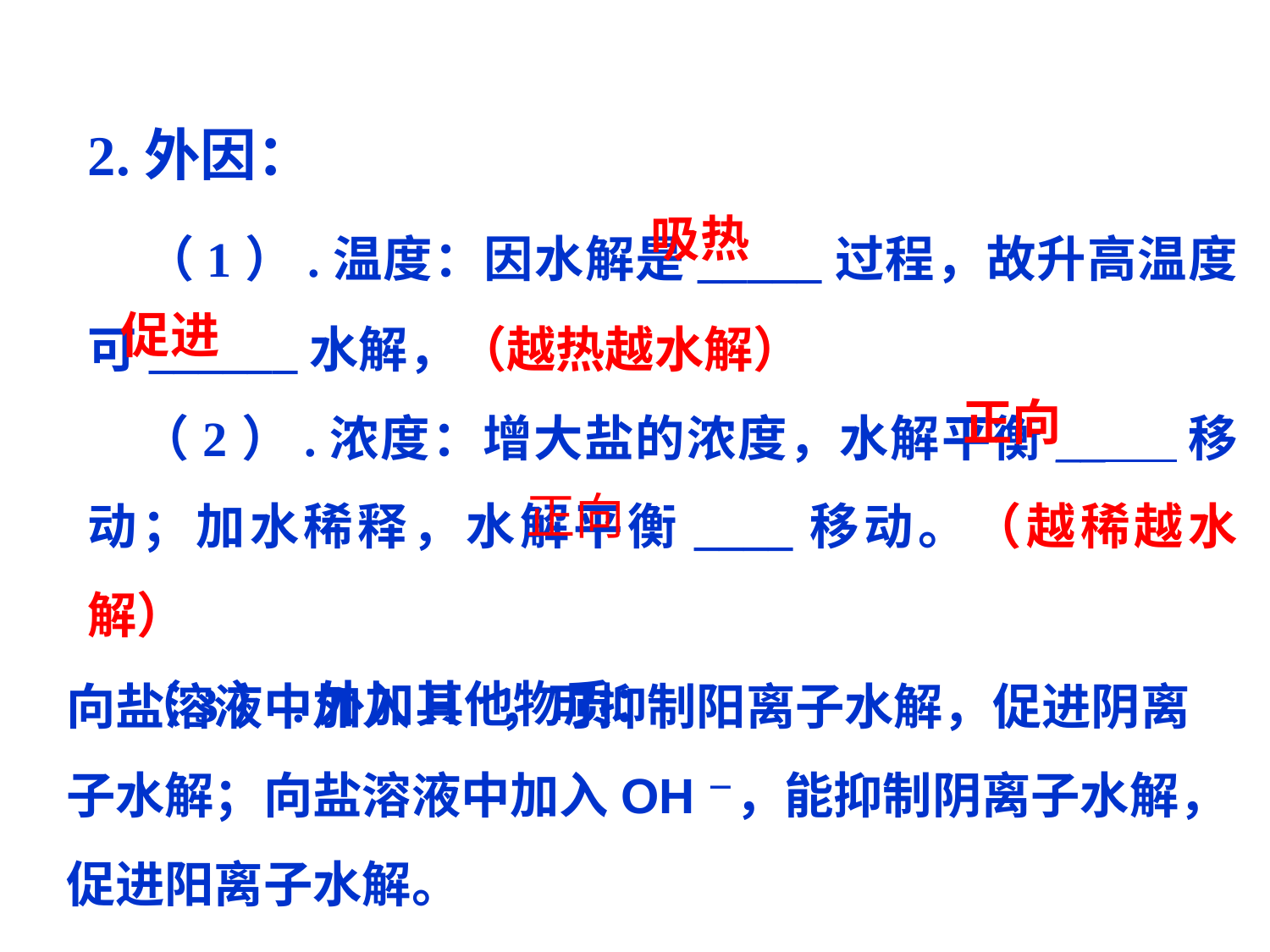

2.外因：
   （1）.温度：因水解是_____过程，故升高温度可______水解，（越热越水解）
   （2）.浓度：增大盐的浓度，水解平衡__     移动；加水稀释，水解平衡____移动。（越稀越水解）
   （3）.外加其他物质：

吸热
促进
正向
正向
向盐溶液中加入H＋，可抑制阳离子水解，促进阴离子水解；向盐溶液中加入OH－，能抑制阴离子水解，促进阳离子水解。